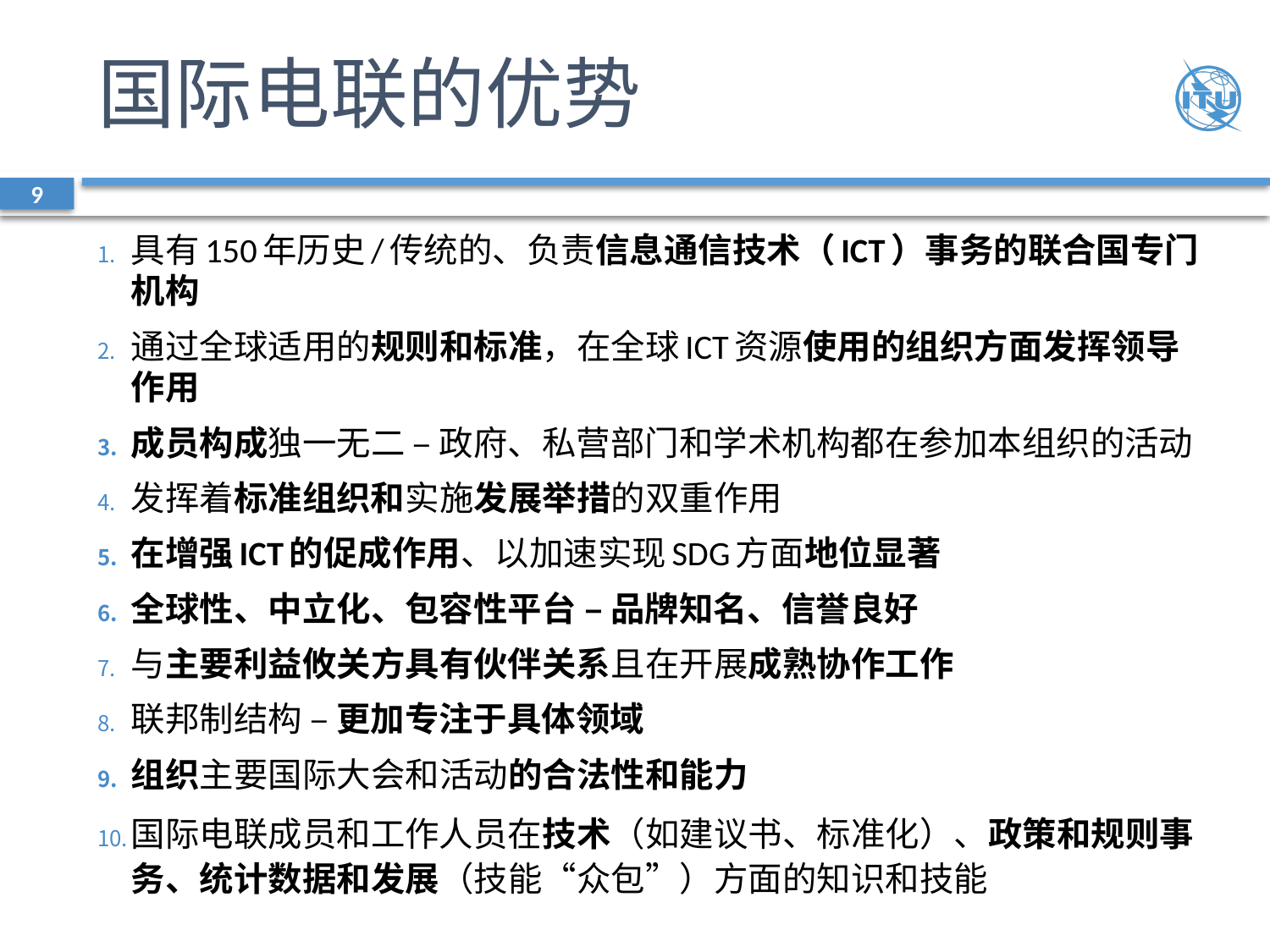

# 国际电联的优势
9
具有150年历史/传统的、负责信息通信技术（ICT）事务的联合国专门机构
通过全球适用的规则和标准，在全球ICT资源使用的组织方面发挥领导作用
成员构成独一无二 – 政府、私营部门和学术机构都在参加本组织的活动
发挥着标准组织和实施发展举措的双重作用
在增强ICT的促成作用、以加速实现SDG方面地位显著
全球性、中立化、包容性平台 – 品牌知名、信誉良好
与主要利益攸关方具有伙伴关系且在开展成熟协作工作
联邦制结构 – 更加专注于具体领域
组织主要国际大会和活动的合法性和能力
国际电联成员和工作人员在技术（如建议书、标准化）、政策和规则事务、统计数据和发展（技能“众包”）方面的知识和技能